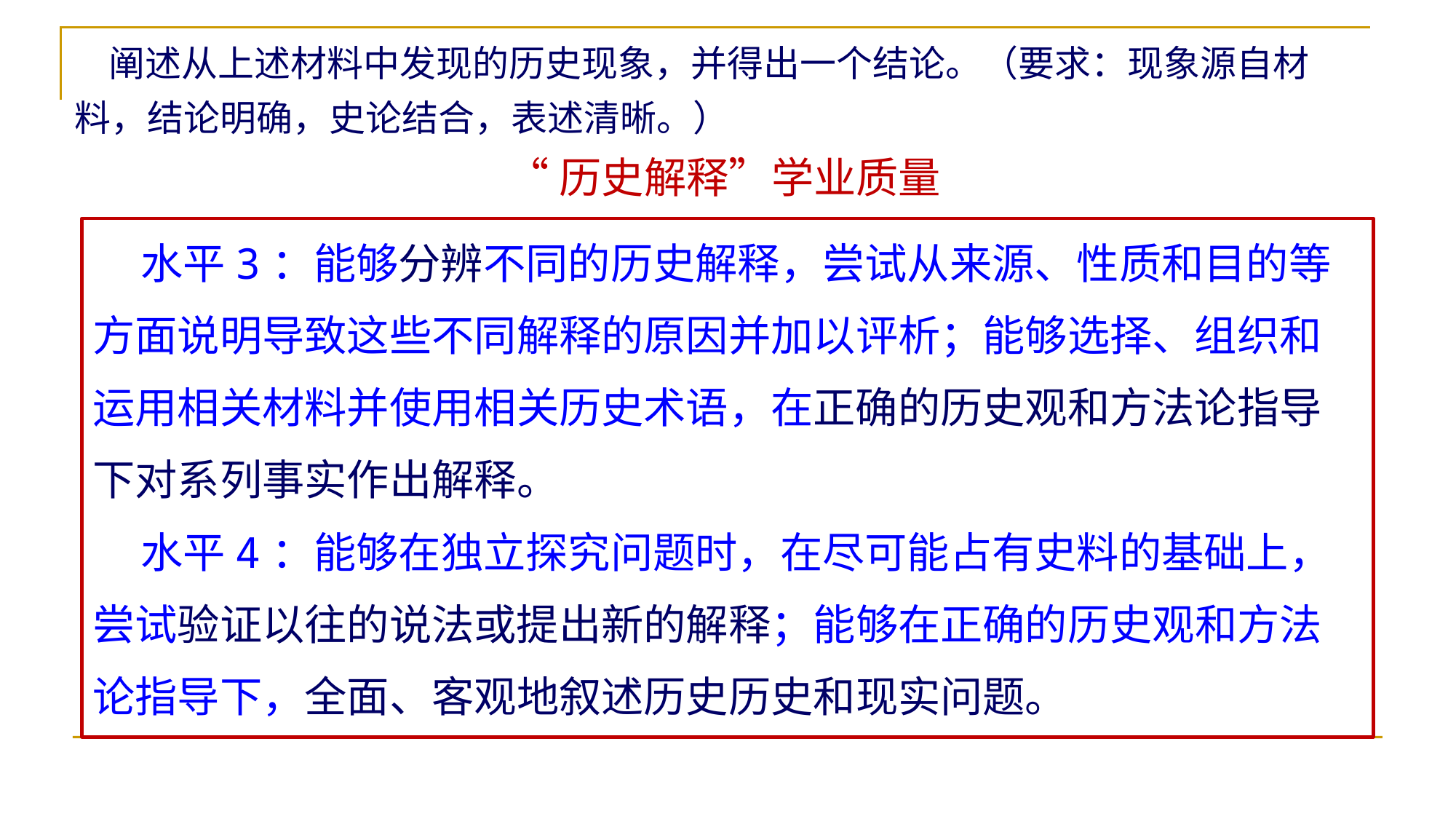

阐述从上述材料中发现的历史现象，并得出一个结论。（要求：现象源自材料，结论明确，史论结合，表述清晰。）
“历史解释”学业质量
    水平3：能够分辨不同的历史解释，尝试从来源、性质和目的等
方面说明导致这些不同解释的原因并加以评析；能够选择、组织和
运用相关材料并使用相关历史术语，在正确的历史观和方法论指导
下对系列事实作出解释。
    水平4：能够在独立探究问题时，在尽可能占有史料的基础上，
尝试验证以往的说法或提出新的解释；能够在正确的历史观和方法
论指导下，全面、客观地叙述历史历史和现实问题。